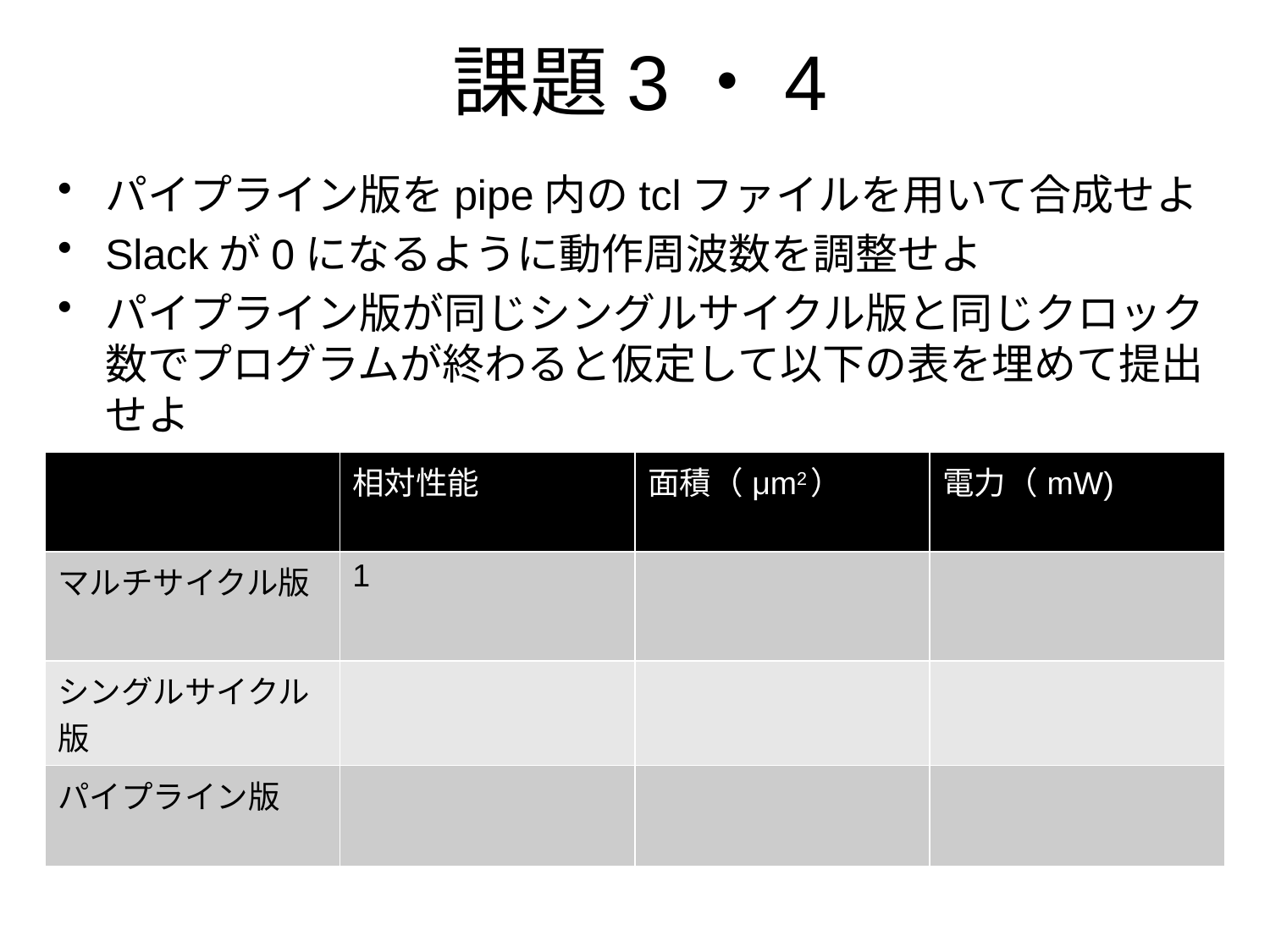

# 課題3・4
パイプライン版をpipe内のtclファイルを用いて合成せよ
Slackが0になるように動作周波数を調整せよ
パイプライン版が同じシングルサイクル版と同じクロック数でプログラムが終わると仮定して以下の表を埋めて提出せよ
|  | 相対性能 | 面積（μm2） | 電力（mW) |
| --- | --- | --- | --- |
| マルチサイクル版 | 1 |  |  |
| シングルサイクル版 |  |  |  |
| パイプライン版 |  |  |  |